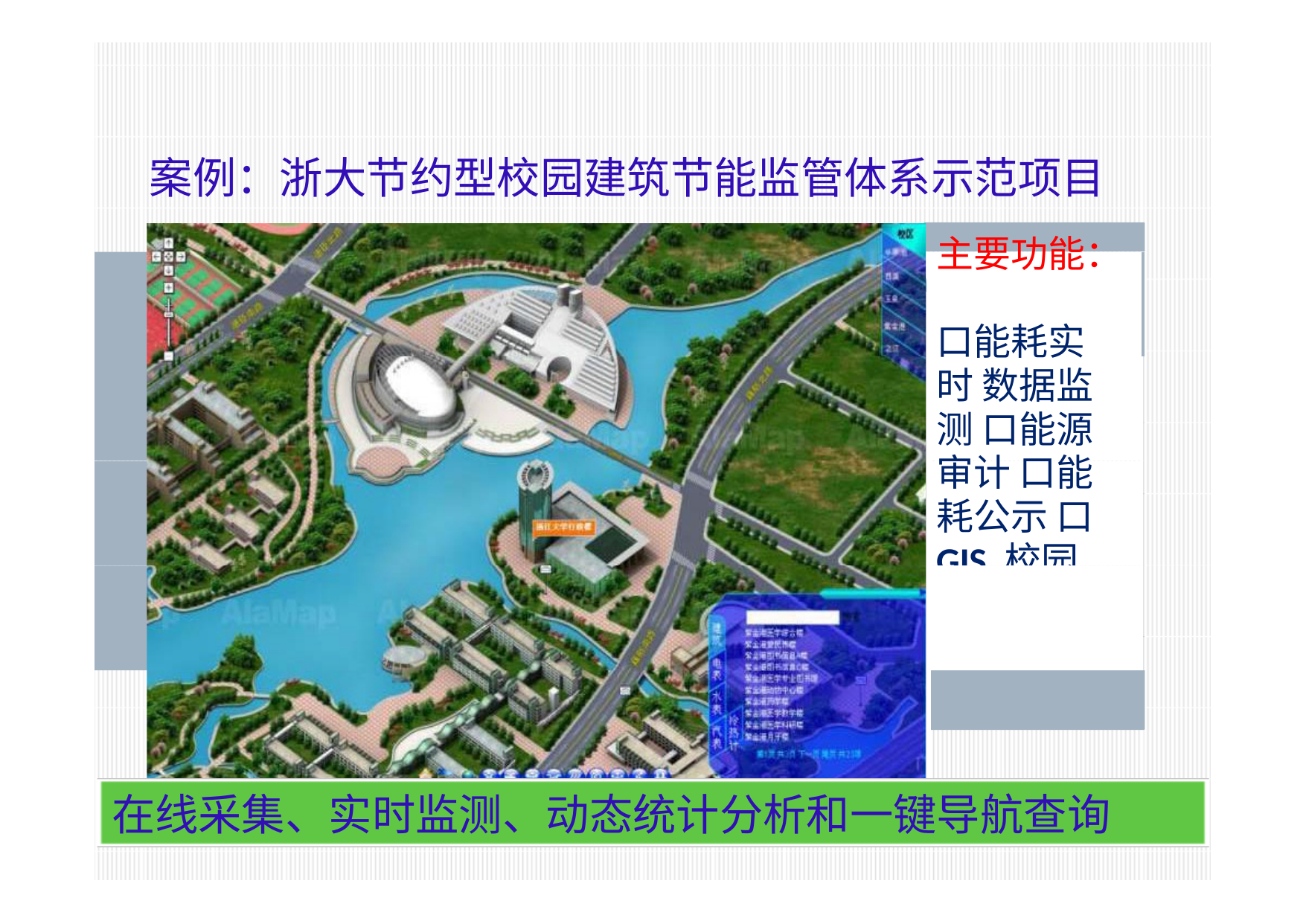

案例：浙大节约型校园建筑节能监管体系示范项目

主要功能：

口能耗实时 数据监测 口能源审计 口能耗公示 口GIS 校园 地图导航

在线采集、实时监测、动态统计分析和一键导航查询

27